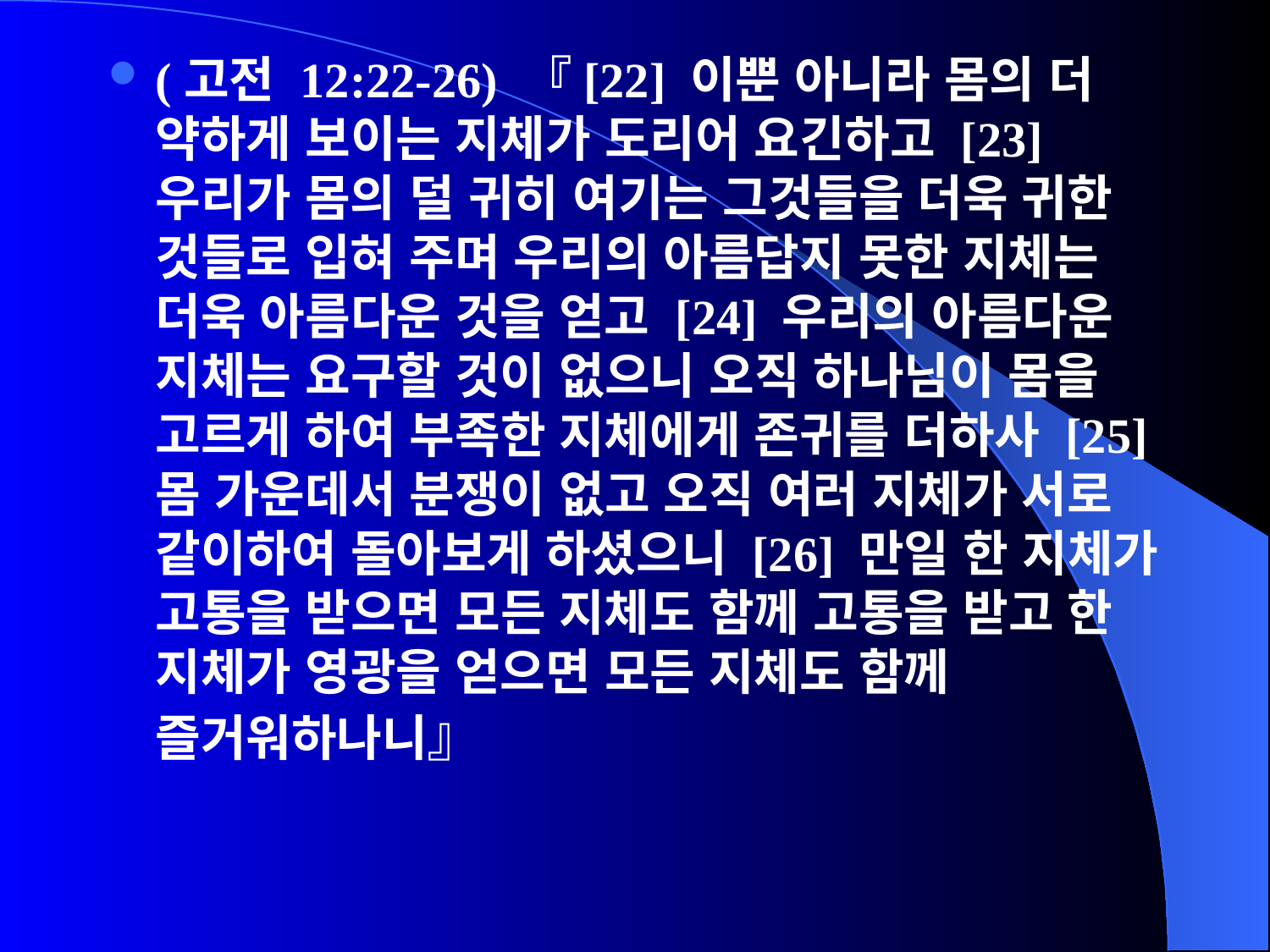

(고전 12:22-26) 『[22] 이뿐 아니라 몸의 더 약하게 보이는 지체가 도리어 요긴하고 [23] 우리가 몸의 덜 귀히 여기는 그것들을 더욱 귀한 것들로 입혀 주며 우리의 아름답지 못한 지체는 더욱 아름다운 것을 얻고 [24] 우리의 아름다운 지체는 요구할 것이 없으니 오직 하나님이 몸을 고르게 하여 부족한 지체에게 존귀를 더하사 [25] 몸 가운데서 분쟁이 없고 오직 여러 지체가 서로 같이하여 돌아보게 하셨으니 [26] 만일 한 지체가 고통을 받으면 모든 지체도 함께 고통을 받고 한 지체가 영광을 얻으면 모든 지체도 함께 즐거워하나니』